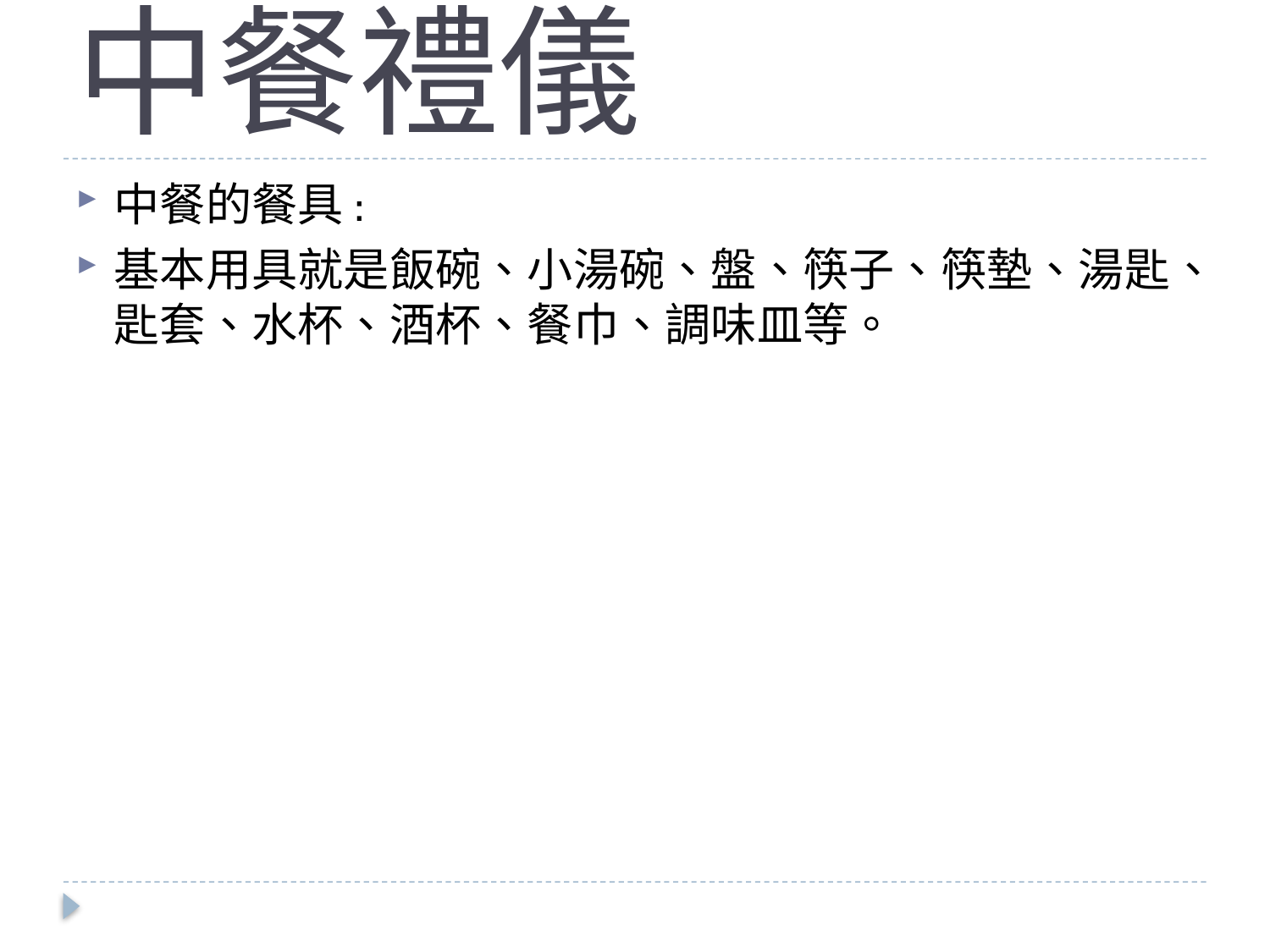

# 中餐禮儀
中餐的餐具:
基本用具就是飯碗、小湯碗、盤、筷子、筷墊、湯匙、匙套、水杯、酒杯、餐巾、調味皿等。